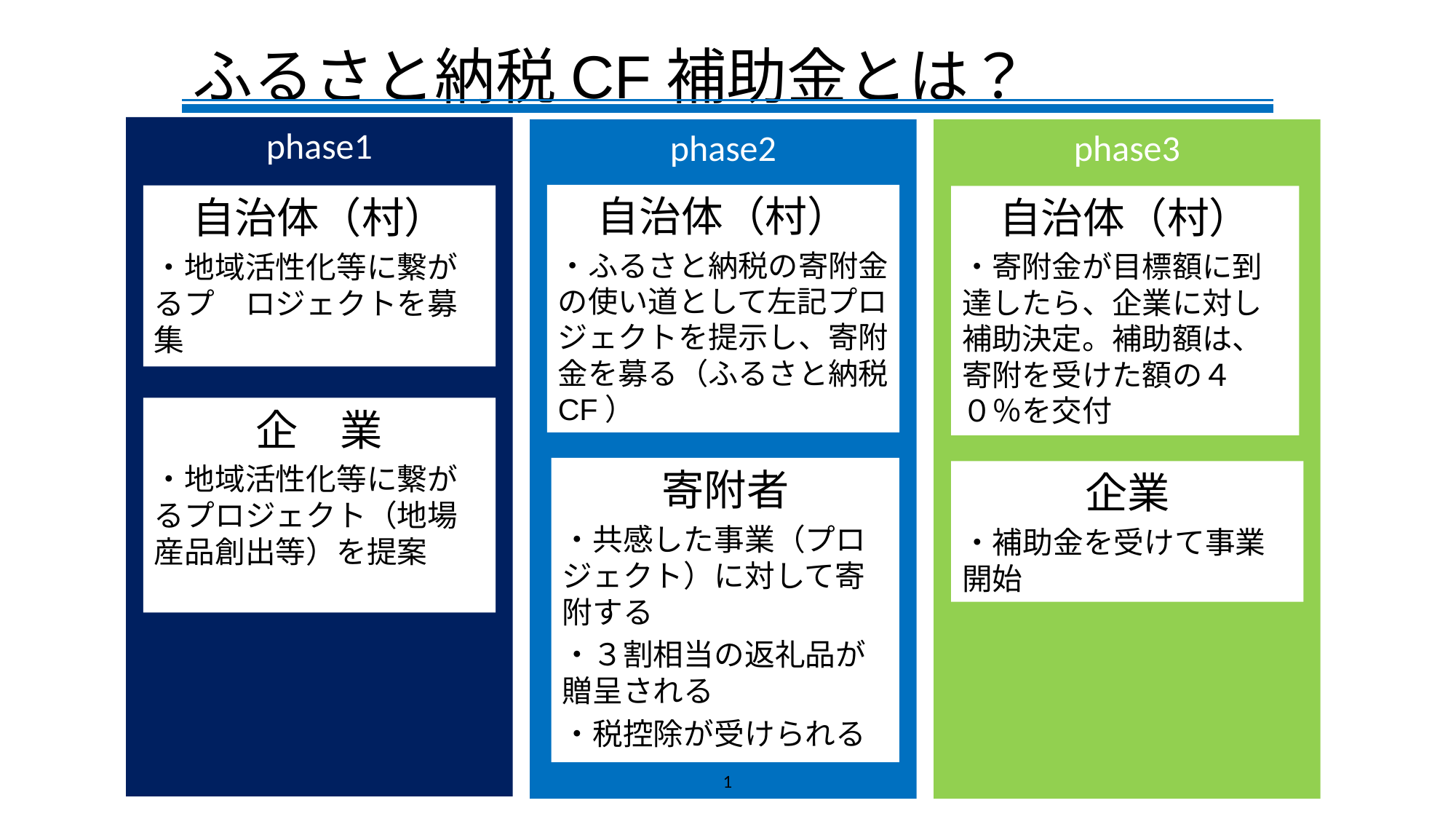

# ふるさと納税CF補助金とは？
phase1

phase2

phase3

自治体（村）
・ふるさと納税の寄附金の使い道として左記プロジェクトを提示し、寄附金を募る（ふるさと納税CF）

自治体（村）
・地域活性化等に繋がるプ　ロジェクトを募集

自治体（村）
・寄附金が目標額に到達したら、企業に対し補助決定。補助額は、寄附を受けた額の４０％を交付

企　業
・地域活性化等に繋がるプロジェクト（地場産品創出等）を提案

寄附者
・共感した事業（プロジェクト）に対して寄附する
・３割相当の返礼品が贈呈される
・税控除が受けられる

企業
・補助金を受けて事業開始

1